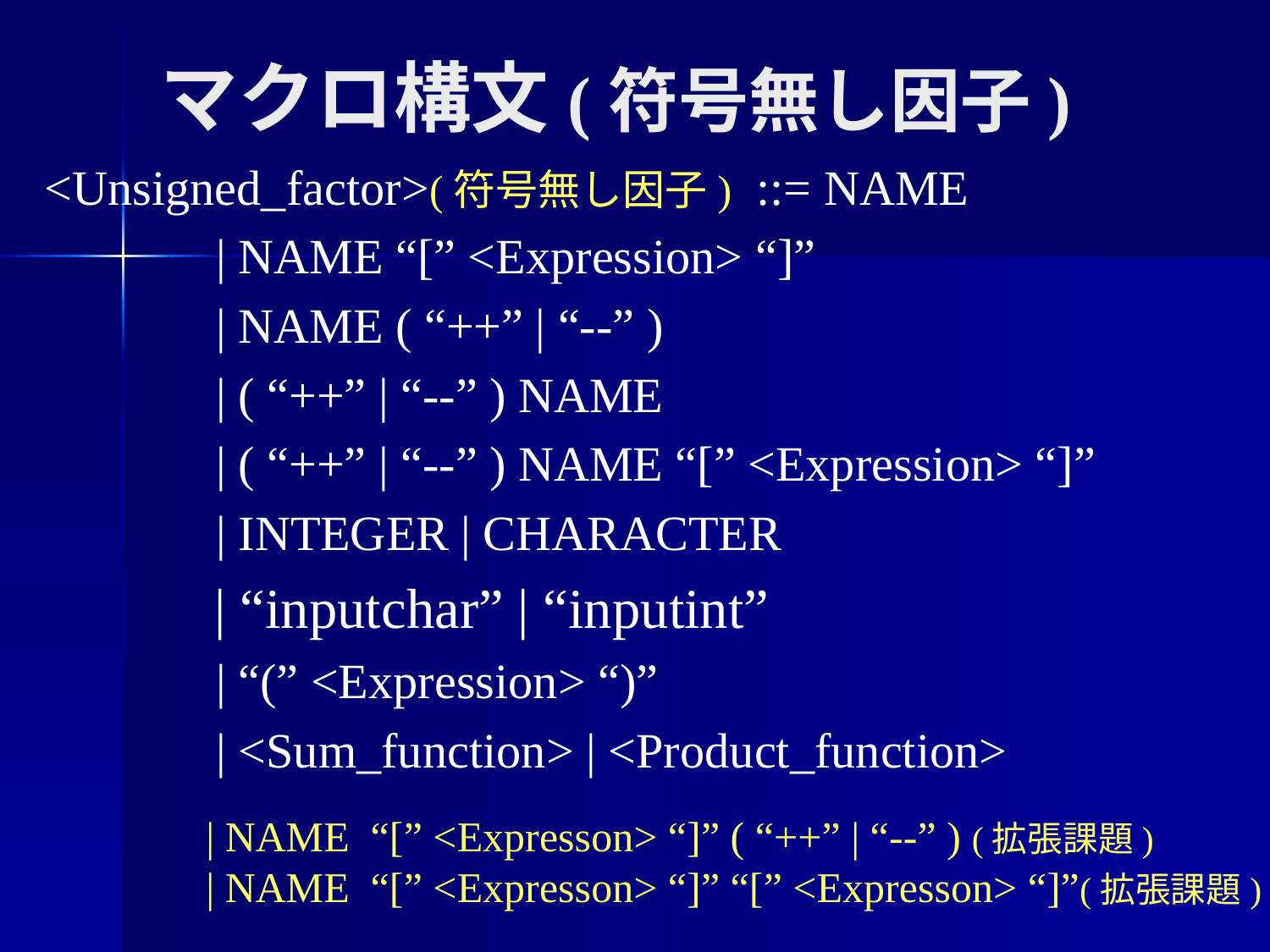

マクロ構文(符号無し因子)
<Unsigned_factor>(符号無し因子)  ::= NAME
              | NAME “[” <Expression> “]”
              | NAME ( “++” | “--” )
              | ( “++” | “--” ) NAME
              | ( “++” | “--” ) NAME “[” <Expression> “]”
              | INTEGER | CHARACTER
            | “inputchar” | “inputint”
              | “(” <Expression> “)”
              | <Sum_function> | <Product_function>
| NAME  “[” <Expresson> “]” ( “++” | “--” ) (拡張課題)
| NAME  “[” <Expresson> “]” “[” <Expresson> “]”(拡張課題)